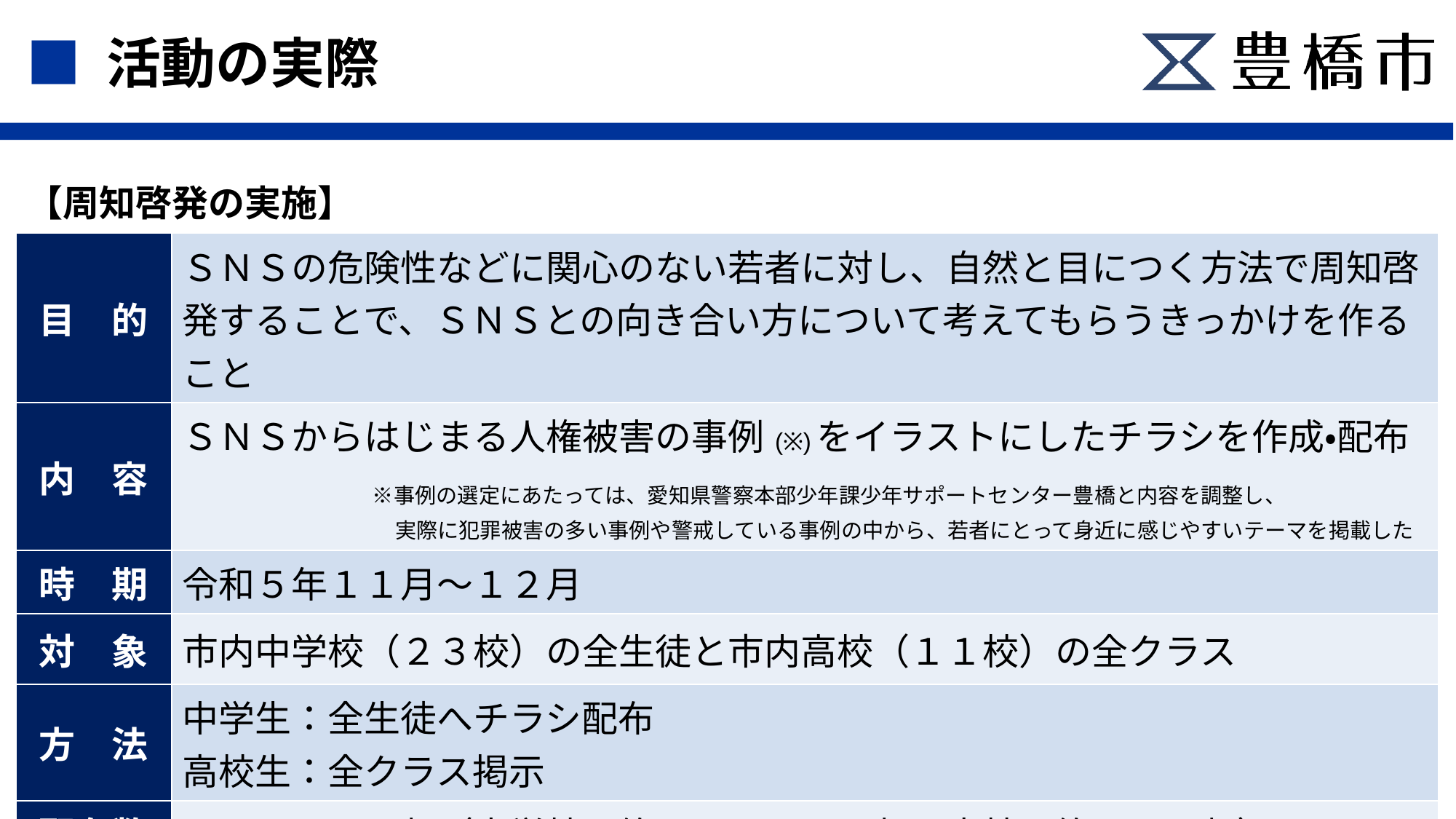

■ 活動の実際
【周知啓発の実施】
| 目　的 | ＳＮＳの危険性などに関心のない若者に対し、自然と目につく方法で周知啓発することで、ＳＮＳとの向き合い方について考えてもらうきっかけを作ること |
| --- | --- |
| 内　容 | ＳＮＳからはじまる人権被害の事例(※)をイラストにしたチラシを作成・配布 　　 　　　※事例の選定にあたっては、愛知県警察本部少年課少年サポートセンター豊橋と内容を調整し、 　　　　　　　　　　実際に犯罪被害の多い事例や警戒している事例の中から、若者にとって身近に感じやすいテーマを掲載した |
| 時　期 | 令和５年１１月～１２月 |
| 対　象 | 市内中学校（２３校）の全生徒と市内高校（１１校）の全クラス |
| 方　法 | 中学生：全生徒へチラシ配布 高校生：全クラス掲示 |
| 配布数 | １１，６００部（中学校　約１１，０００部、高校　約６００部） |